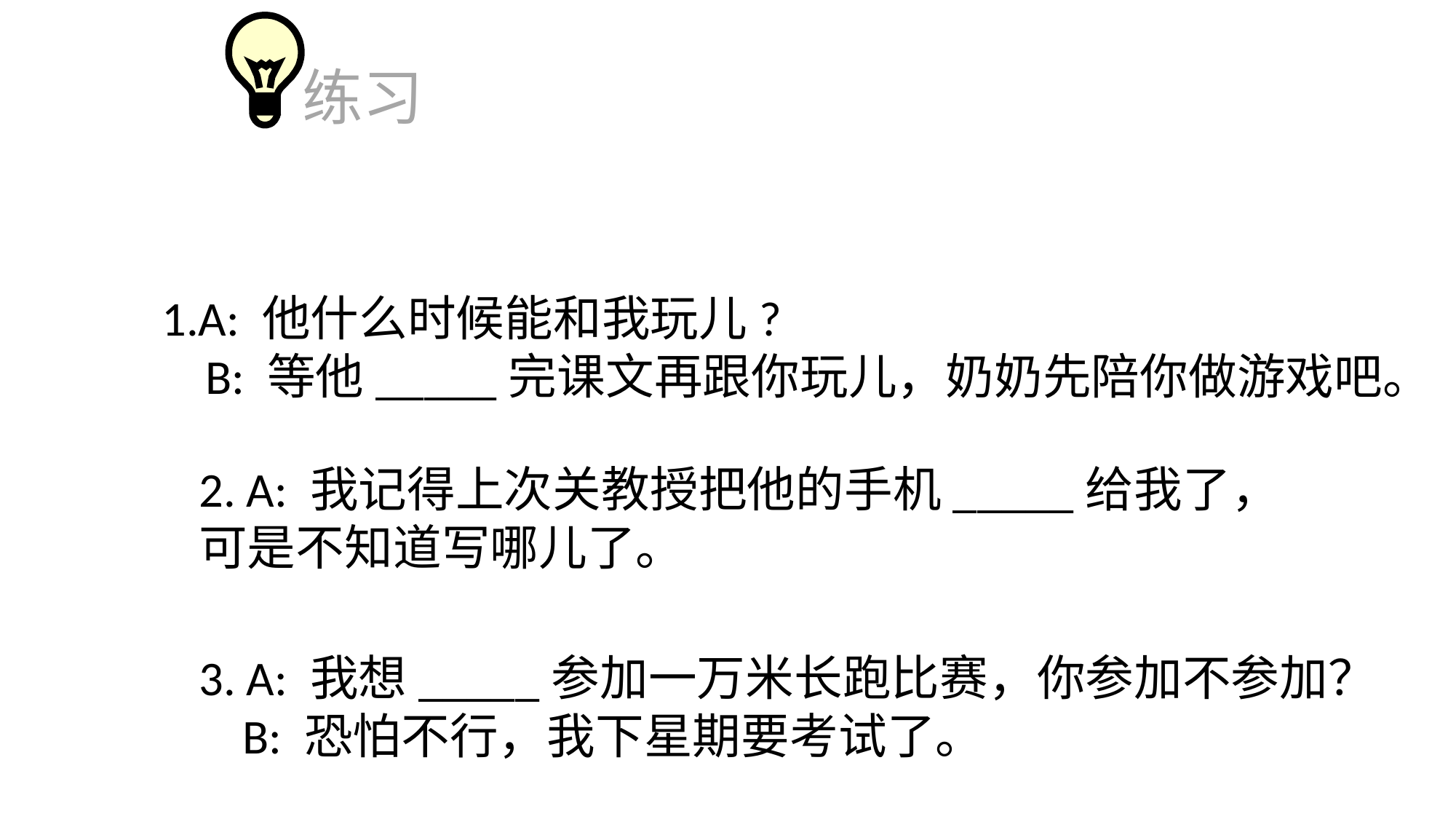

练习
A: 他什么时候能和我玩儿?
    B: 等他_____完课文再跟你玩儿，奶奶先陪你做游戏吧。
2. A: 我记得上次关教授把他的手机_____给我了，
可是不知道写哪儿了。
3. A: 我想_____参加一万米长跑比赛，你参加不参加？
    B: 恐怕不行，我下星期要考试了。